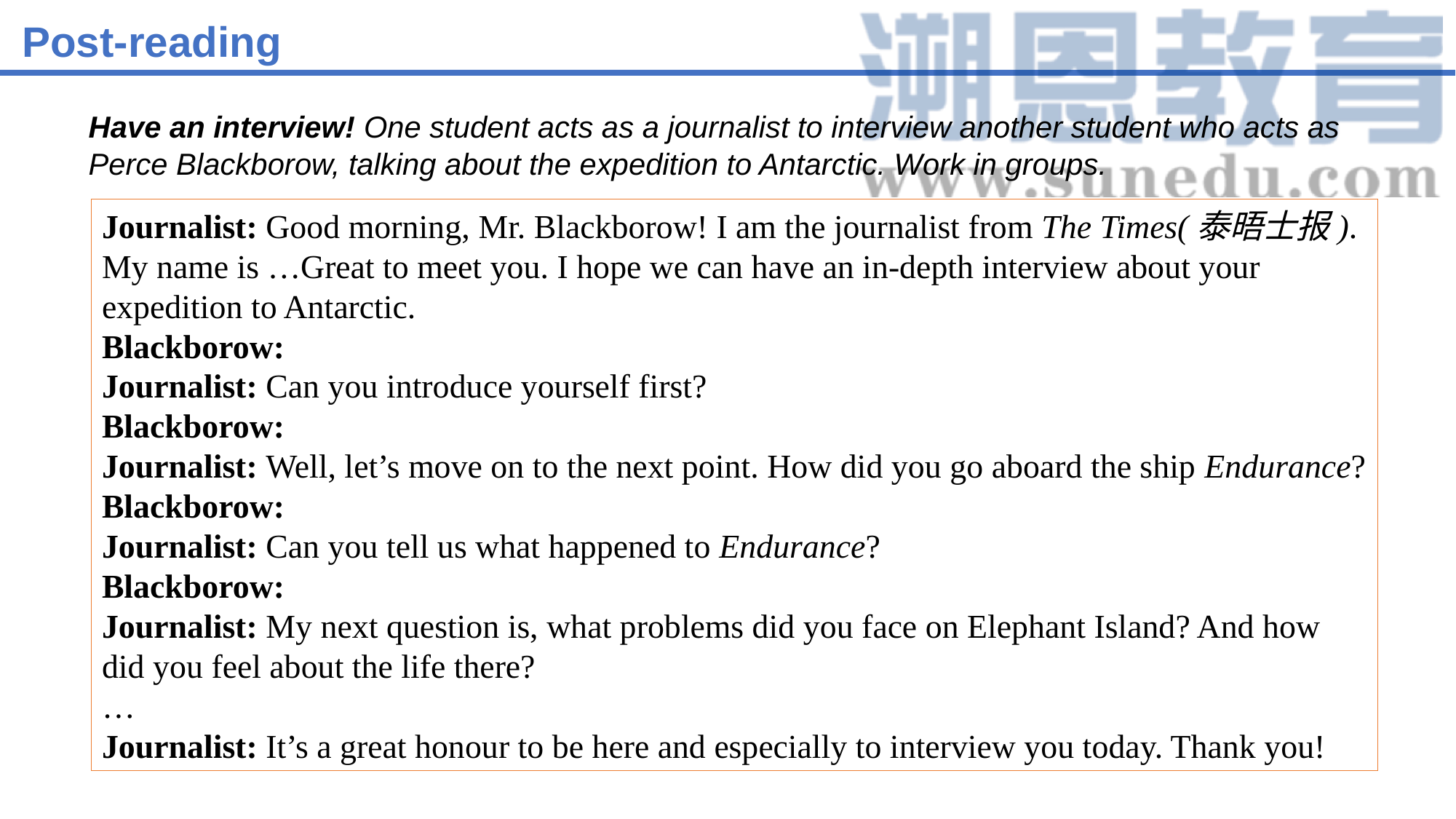

Post-reading
Have an interview! One student acts as a journalist to interview another student who acts as Perce Blackborow, talking about the expedition to Antarctic. Work in groups.
Journalist: Good morning, Mr. Blackborow! I am the journalist from The Times(泰晤士报). My name is …Great to meet you. I hope we can have an in-depth interview about your expedition to Antarctic.
Blackborow:
Journalist: Can you introduce yourself first?
Blackborow:
Journalist: Well, let’s move on to the next point. How did you go aboard the ship Endurance?
Blackborow:
Journalist: Can you tell us what happened to Endurance?
Blackborow:
Journalist: My next question is, what problems did you face on Elephant Island? And how did you feel about the life there?
…
Journalist: It’s a great honour to be here and especially to interview you today. Thank you!